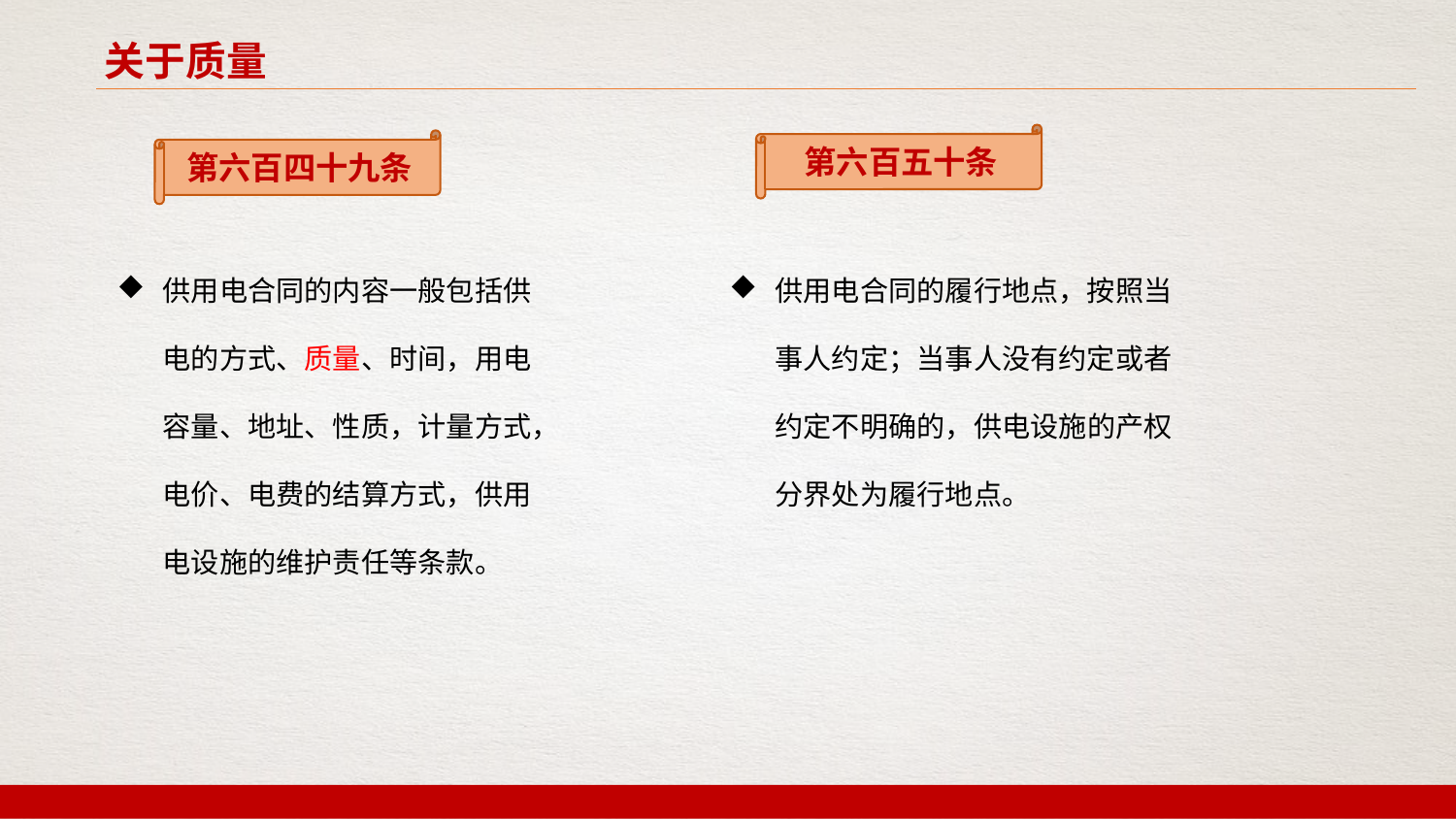

关于质量
第六百五十条
第六百四十九条
供用电合同的内容一般包括供电的方式、质量、时间，用电容量、地址、性质，计量方式，电价、电费的结算方式，供用电设施的维护责任等条款。
供用电合同的履行地点，按照当事人约定；当事人没有约定或者约定不明确的，供电设施的产权分界处为履行地点。